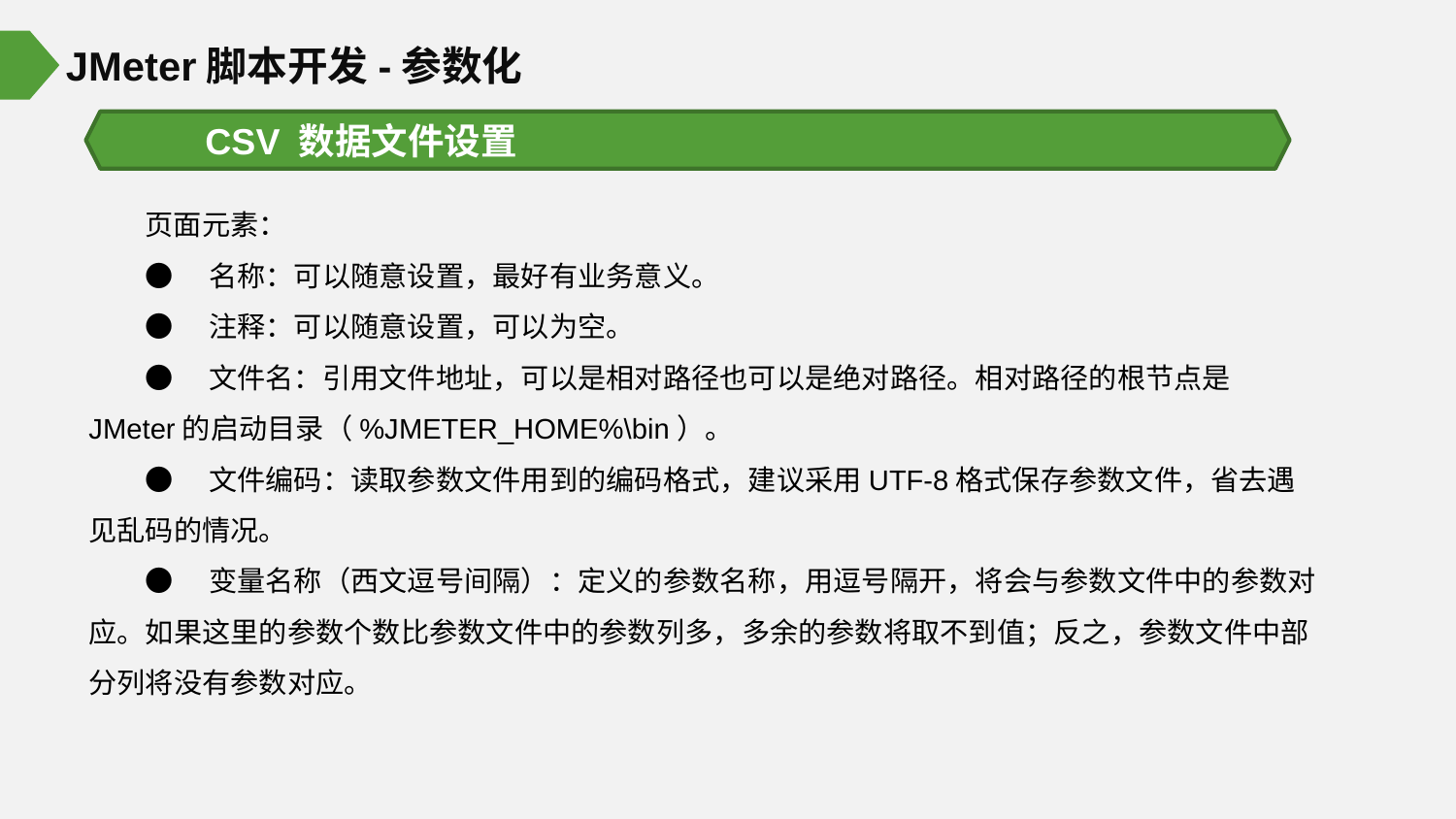

JMeter脚本开发-参数化
CSV 数据文件设置
页面元素：
●　名称：可以随意设置，最好有业务意义。
●　注释：可以随意设置，可以为空。
●　文件名：引用文件地址，可以是相对路径也可以是绝对路径。相对路径的根节点是JMeter的启动目录（%JMETER_HOME%\bin）。
●　文件编码：读取参数文件用到的编码格式，建议采用UTF-8格式保存参数文件，省去遇见乱码的情况。
●　变量名称（西文逗号间隔）：定义的参数名称，用逗号隔开，将会与参数文件中的参数对应。如果这里的参数个数比参数文件中的参数列多，多余的参数将取不到值；反之，参数文件中部分列将没有参数对应。